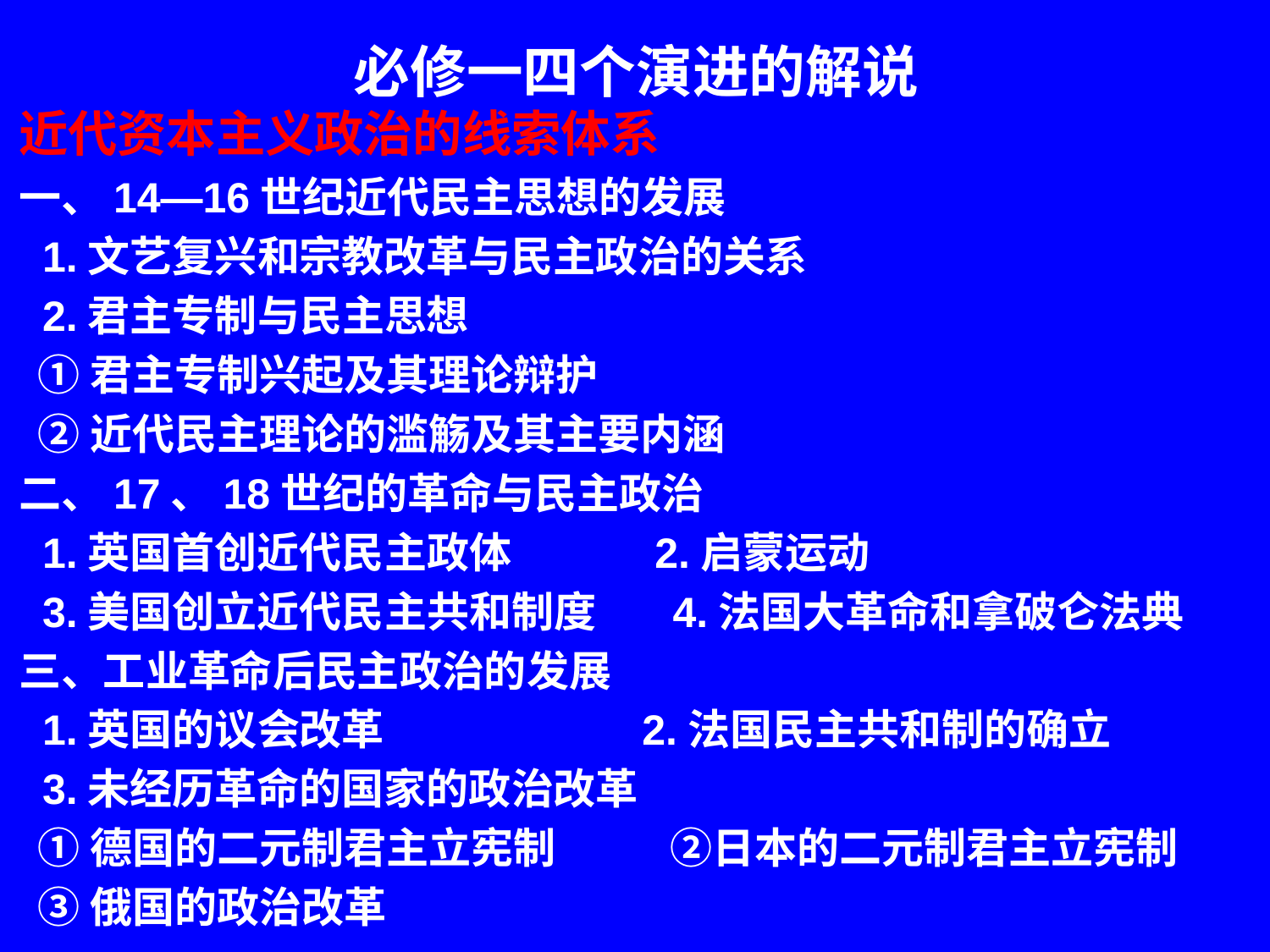

# 必修一四个演进的解说
近代资本主义政治的线索体系
一、14—16世纪近代民主思想的发展
  1.文艺复兴和宗教改革与民主政治的关系
  2.君主专制与民主思想
  ①君主专制兴起及其理论辩护
  ②近代民主理论的滥觞及其主要内涵
二、17、18世纪的革命与民主政治
  1.英国首创近代民主政体              2.启蒙运动
  3.美国创立近代民主共和制度       4.法国大革命和拿破仑法典
三、工业革命后民主政治的发展
  1.英国的议会改革                          2.法国民主共和制的确立
  3.未经历革命的国家的政治改革
  ①德国的二元制君主立宪制            ②日本的二元制君主立宪制
  ③俄国的政治改革